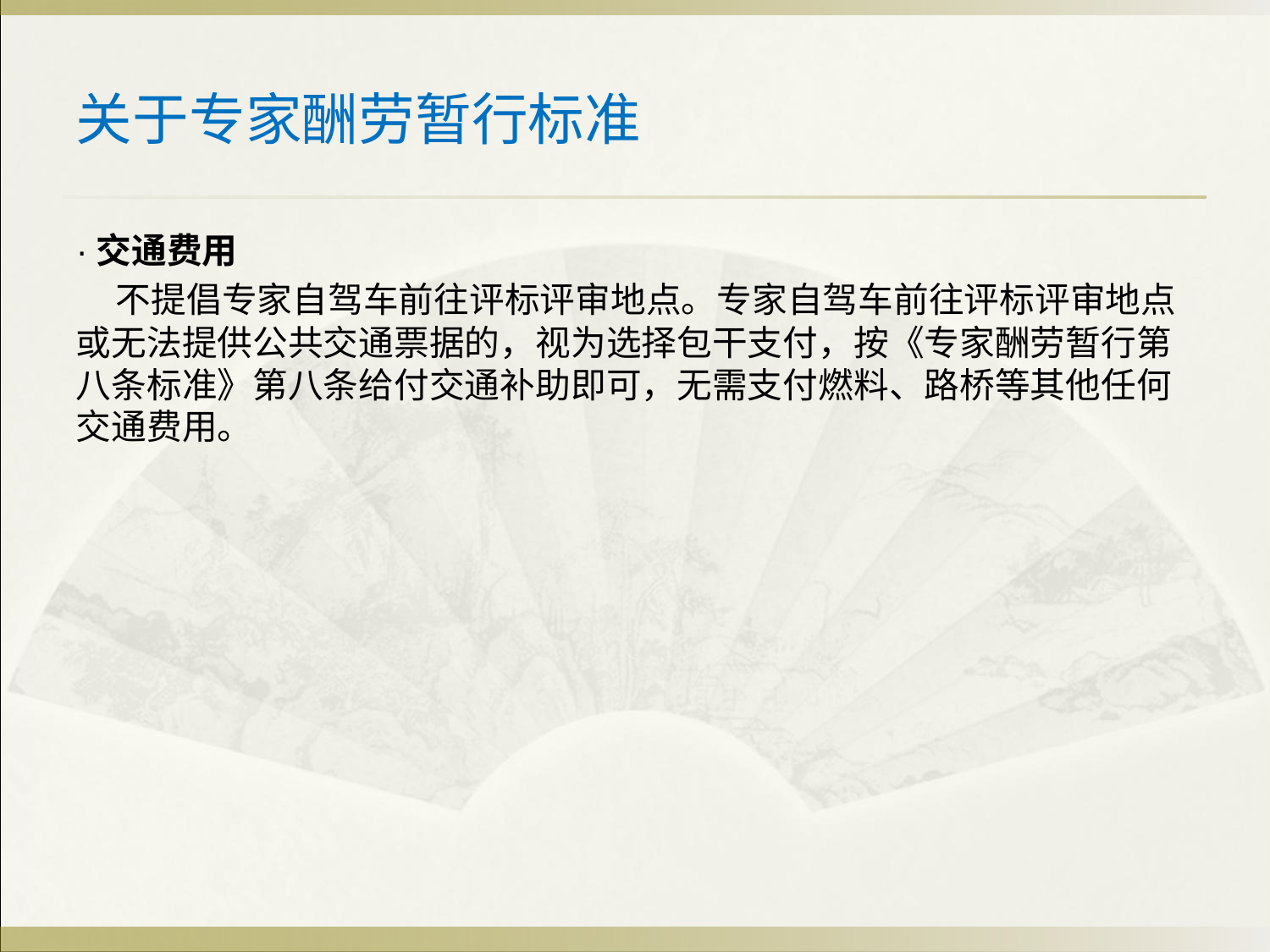

# 关于专家酬劳暂行标准
·交通费用
    不提倡专家自驾车前往评标评审地点。专家自驾车前往评标评审地点或无法提供公共交通票据的，视为选择包干支付，按《专家酬劳暂行第八条标准》第八条给付交通补助即可，无需支付燃料、路桥等其他任何交通费用。